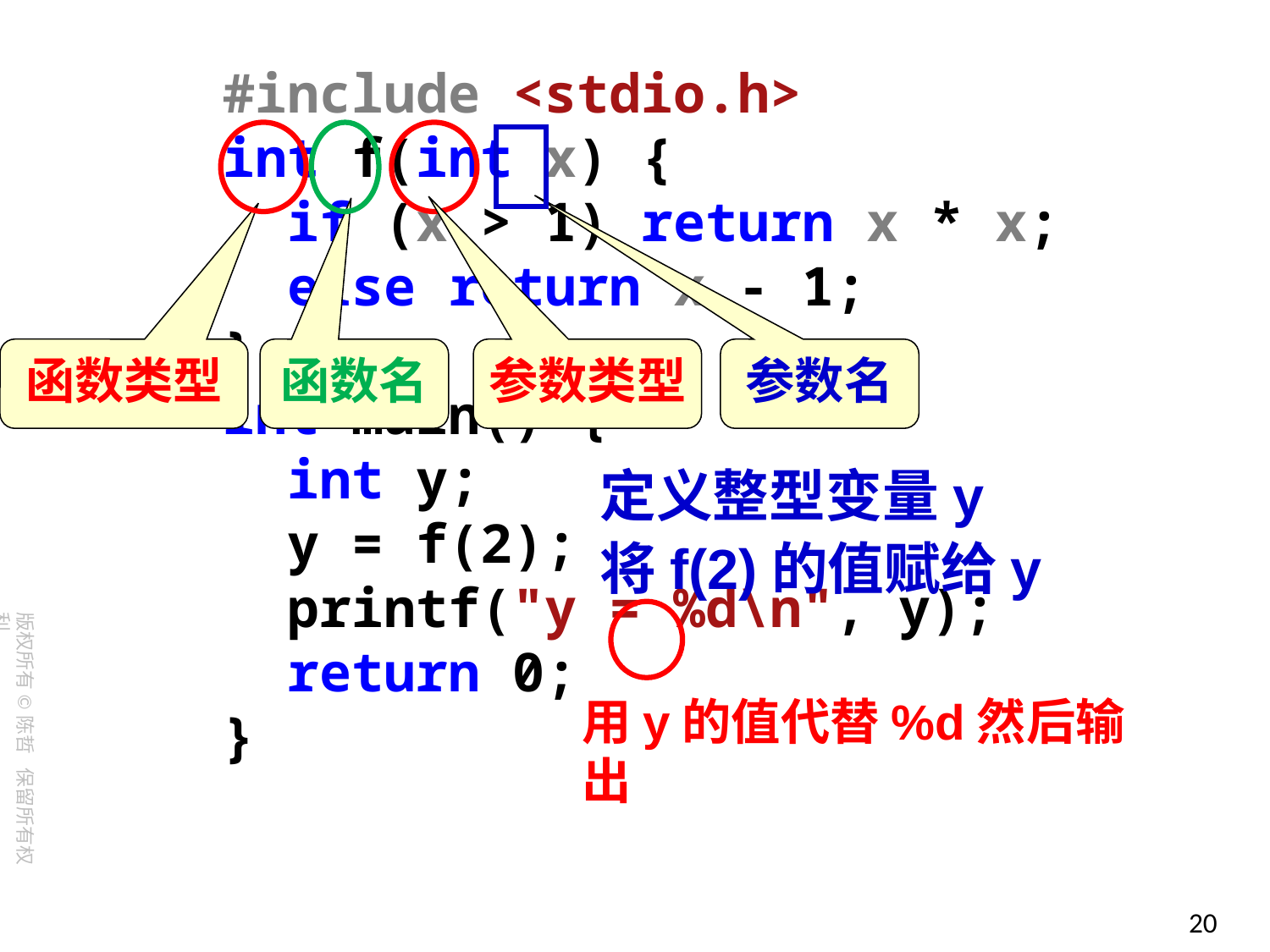

#include <stdio.h>
int f(int x) {
  if (x > 1) return x * x;
  else return x - 1;
}
int main() {
  int y;
  y = f(2);
  printf("y = %d\n", y);
  return 0;
}

函数类型
函数名
参数类型
参数名
定义整型变量y
将f(2)的值赋给y

用y的值代替%d然后输出
20